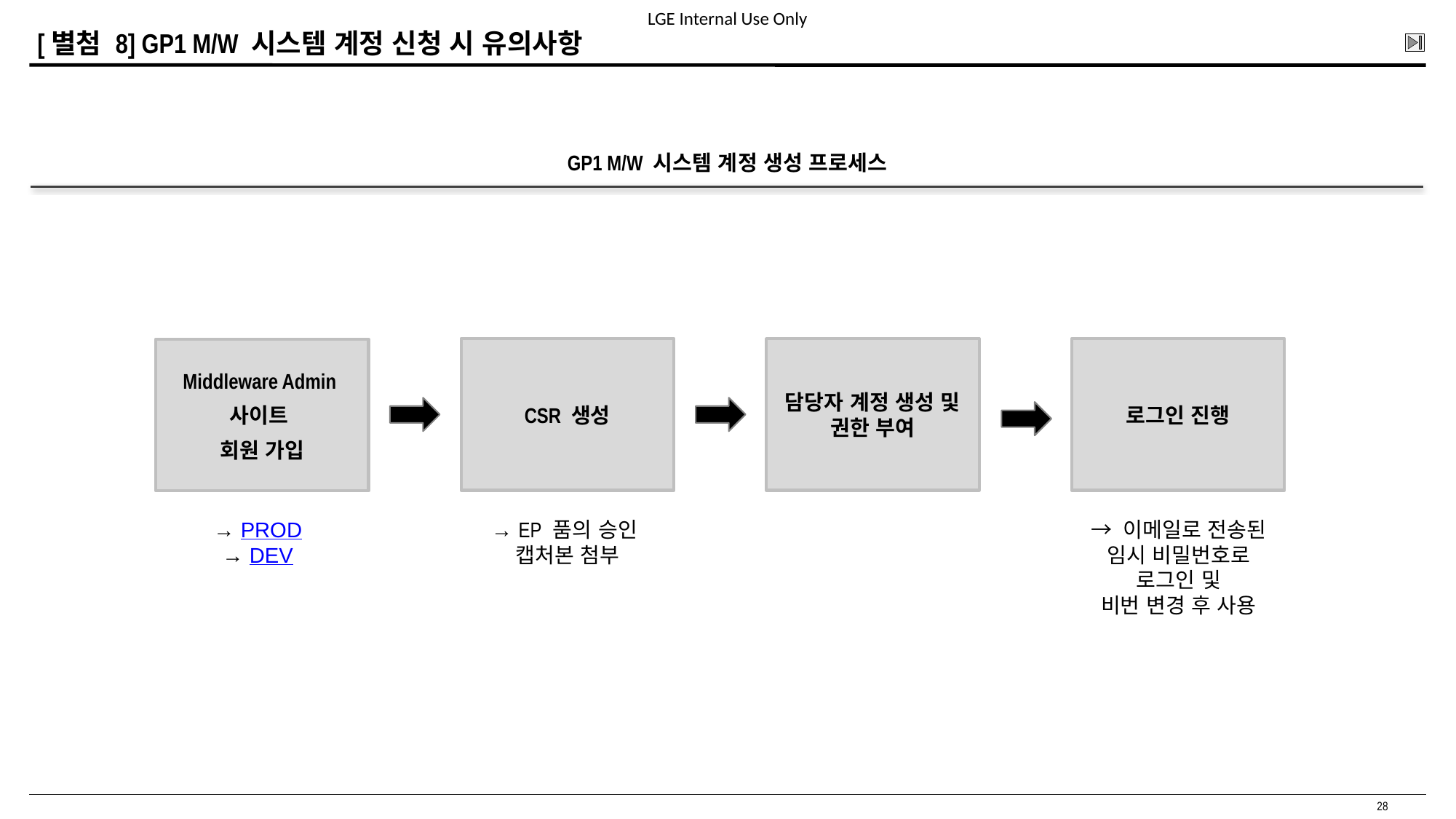

# [별첨 8] GP1 M/W 시스템 계정 신청 시 유의사항

GP1 M/W 시스템 계정 생성 프로세스
담당자 계정 생성 및 권한 부여
로그인 진행
CSR 생성
Middleware Admin
사이트
회원 가입

→ PROD
→ DEV
→ EP 품의 승인
캡처본 첨부
→ 이메일로 전송된
임시 비밀번호로
로그인 및
비번 변경 후 사용
28